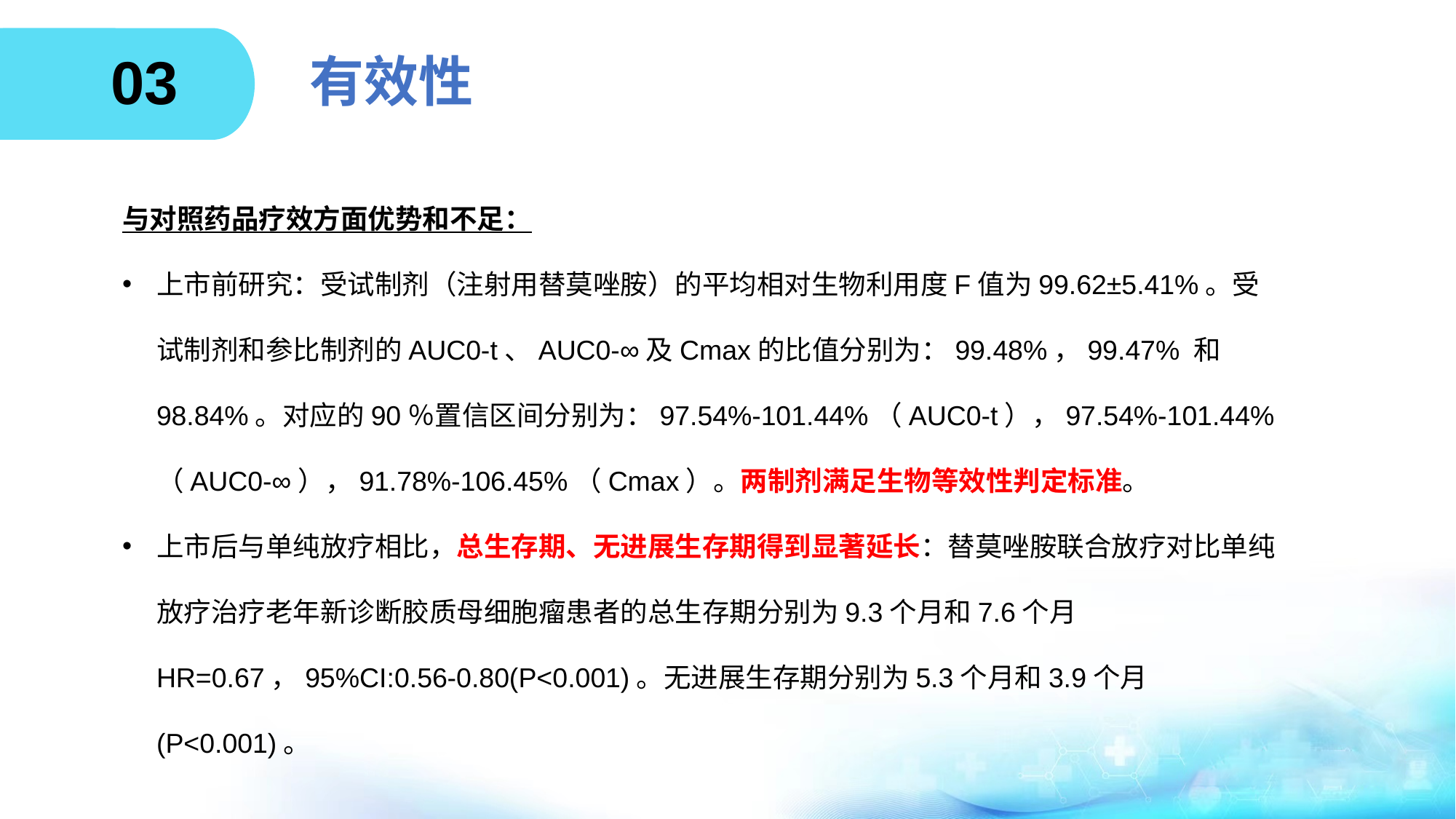

03
# 有效性
与对照药品疗效方面优势和不足：
上市前研究：受试制剂（注射用替莫唑胺）的平均相对生物利用度F值为99.62±5.41%。受试制剂和参比制剂的AUC0-t、AUC0-∞及Cmax的比值分别为：99.48%，99.47% 和98.84%。对应的90％置信区间分别为：97.54%-101.44%（AUC0-t），97.54%-101.44%（AUC0-∞），91.78%-106.45%（Cmax）。两制剂满足生物等效性判定标准。
上市后与单纯放疗相比，总生存期、无进展生存期得到显著延长：替莫唑胺联合放疗对比单纯放疗治疗老年新诊断胶质母细胞瘤患者的总生存期分别为9.3个月和7.6个月HR=0.67，95%CI:0.56-0.80(P<0.001)。无进展生存期分别为5.3个月和3.9个月(P<0.001)。